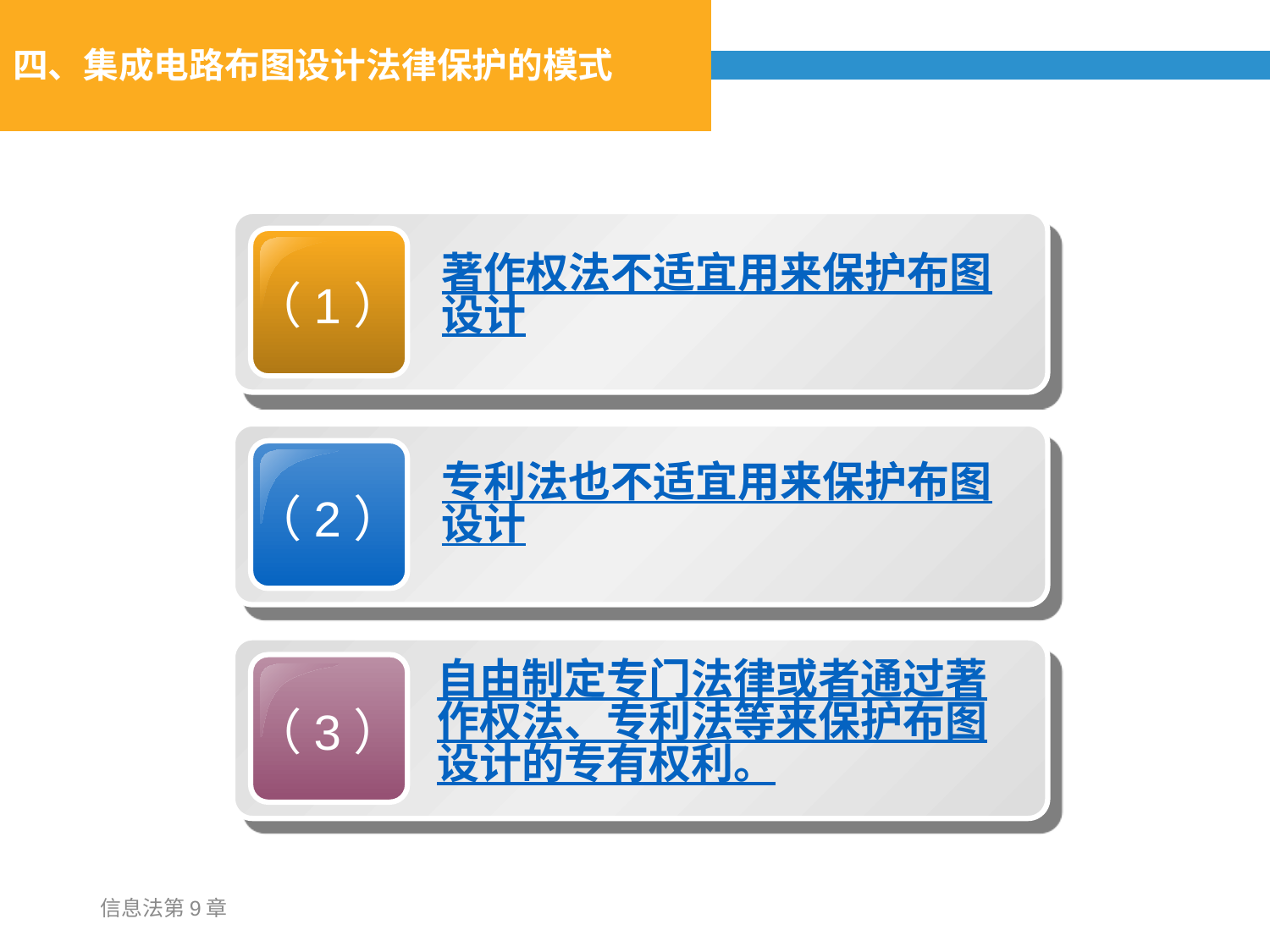

# 四、集成电路布图设计法律保护的模式

（1）
著作权法不适宜用来保护布图设计

（2）
专利法也不适宜用来保护布图设计

自由制定专门法律或者通过著作权法、专利法等来保护布图设计的专有权利。

（3）
信息法第9章